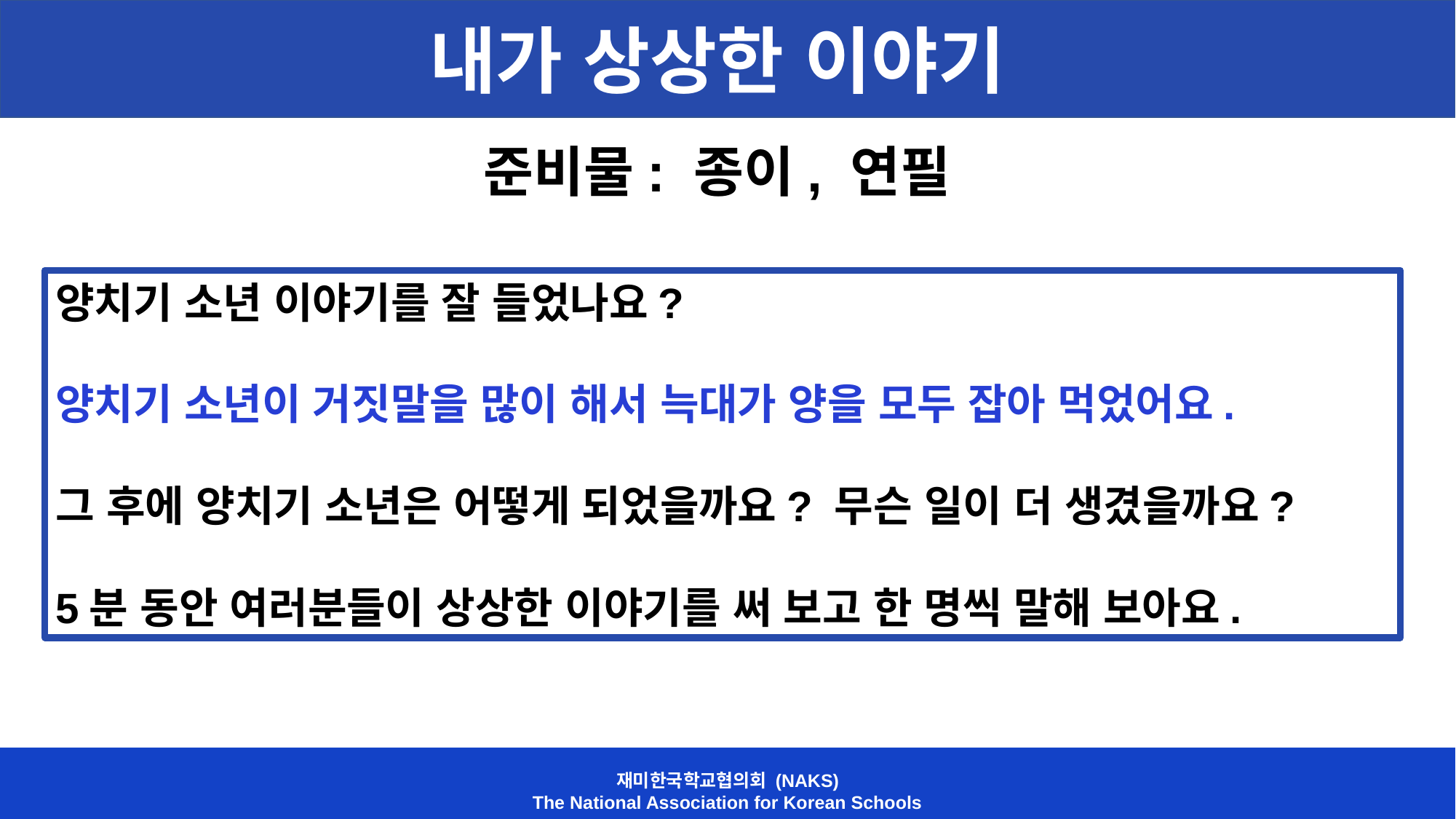

내가 상상한 이야기
준비물: 종이, 연필
양치기 소년 이야기를 잘 들었나요?

양치기 소년이 거짓말을 많이 해서 늑대가 양을 모두 잡아 먹었어요.

그 후에 양치기 소년은 어떻게 되었을까요? 무슨 일이 더 생겼을까요?

5분 동안 여러분들이 상상한 이야기를 써 보고 한 명씩 말해 보아요.
재미한국학교협의회 (NAKS)
The National Association for Korean Schools